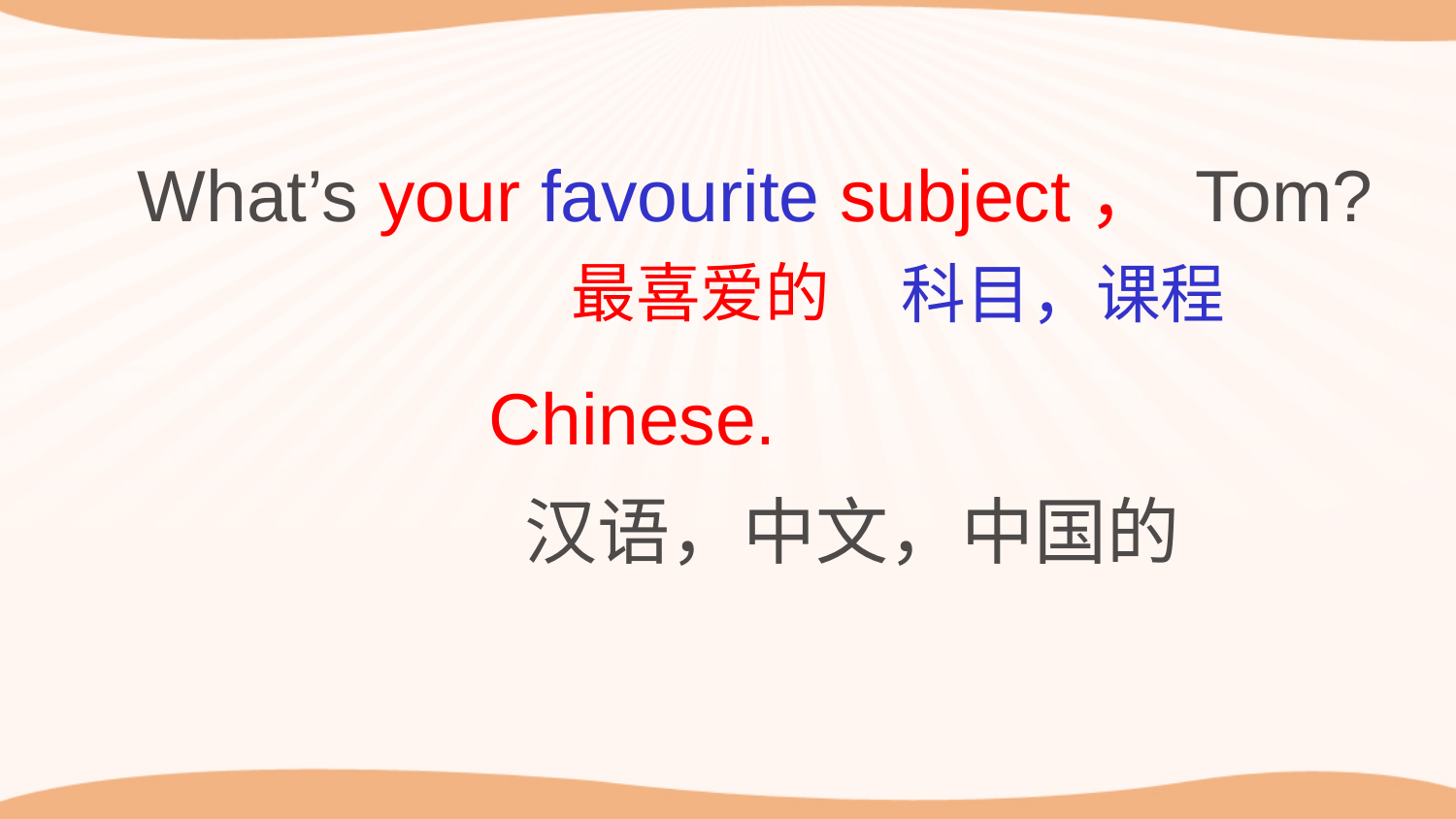

What’s your favourite subject， Tom?
最喜爱的
科目，课程
Chinese.
汉语，中文，中国的